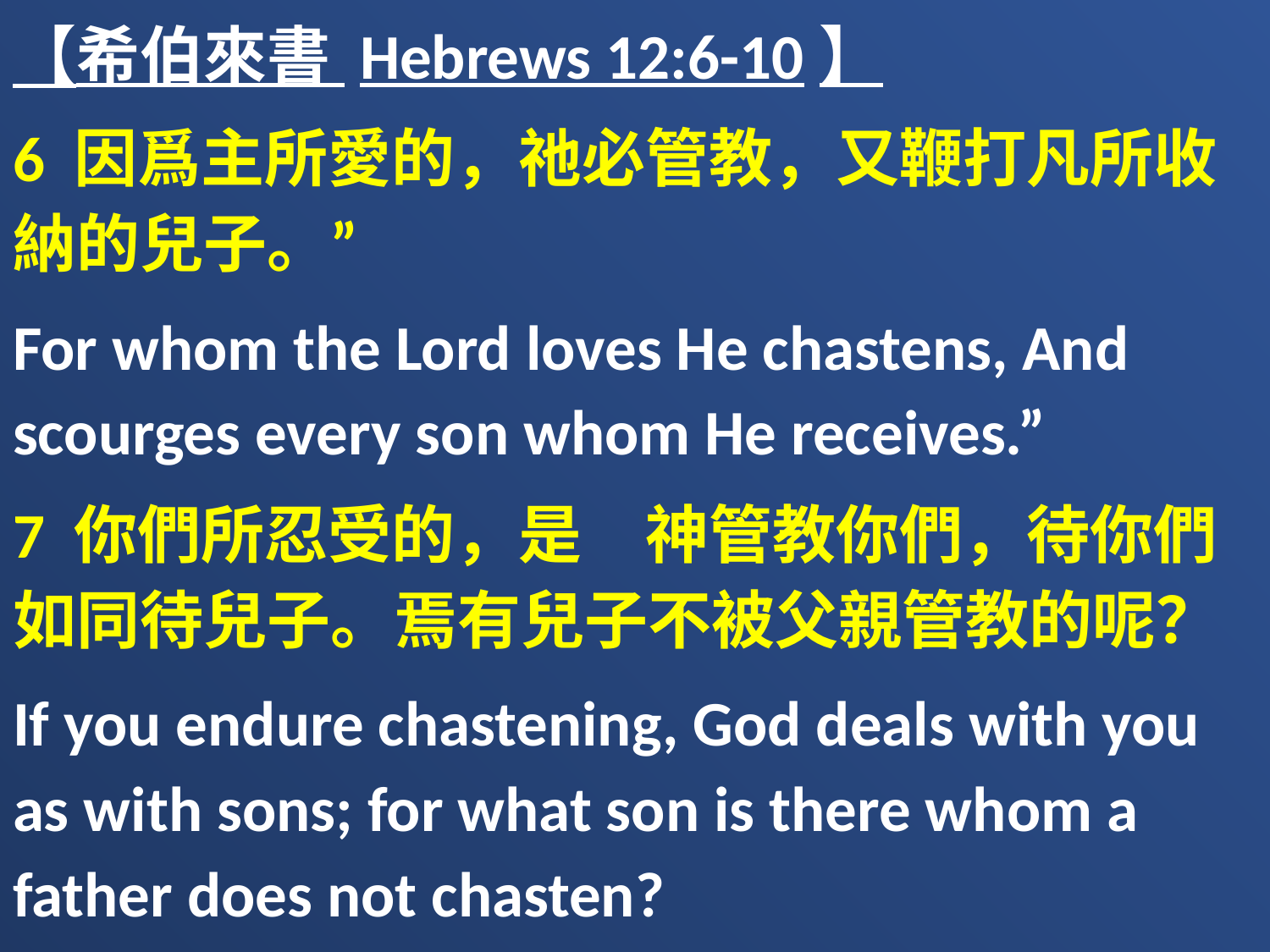

【希伯來書 Hebrews 12:6-10】
6 因爲主所愛的，祂必管教，又鞭打凡所收納的兒子。”
For whom the Lord loves He chastens, And scourges every son whom He receives.”
7 你們所忍受的，是　神管教你們，待你們如同待兒子。焉有兒子不被父親管教的呢？
If you endure chastening, God deals with you as with sons; for what son is there whom a father does not chasten?